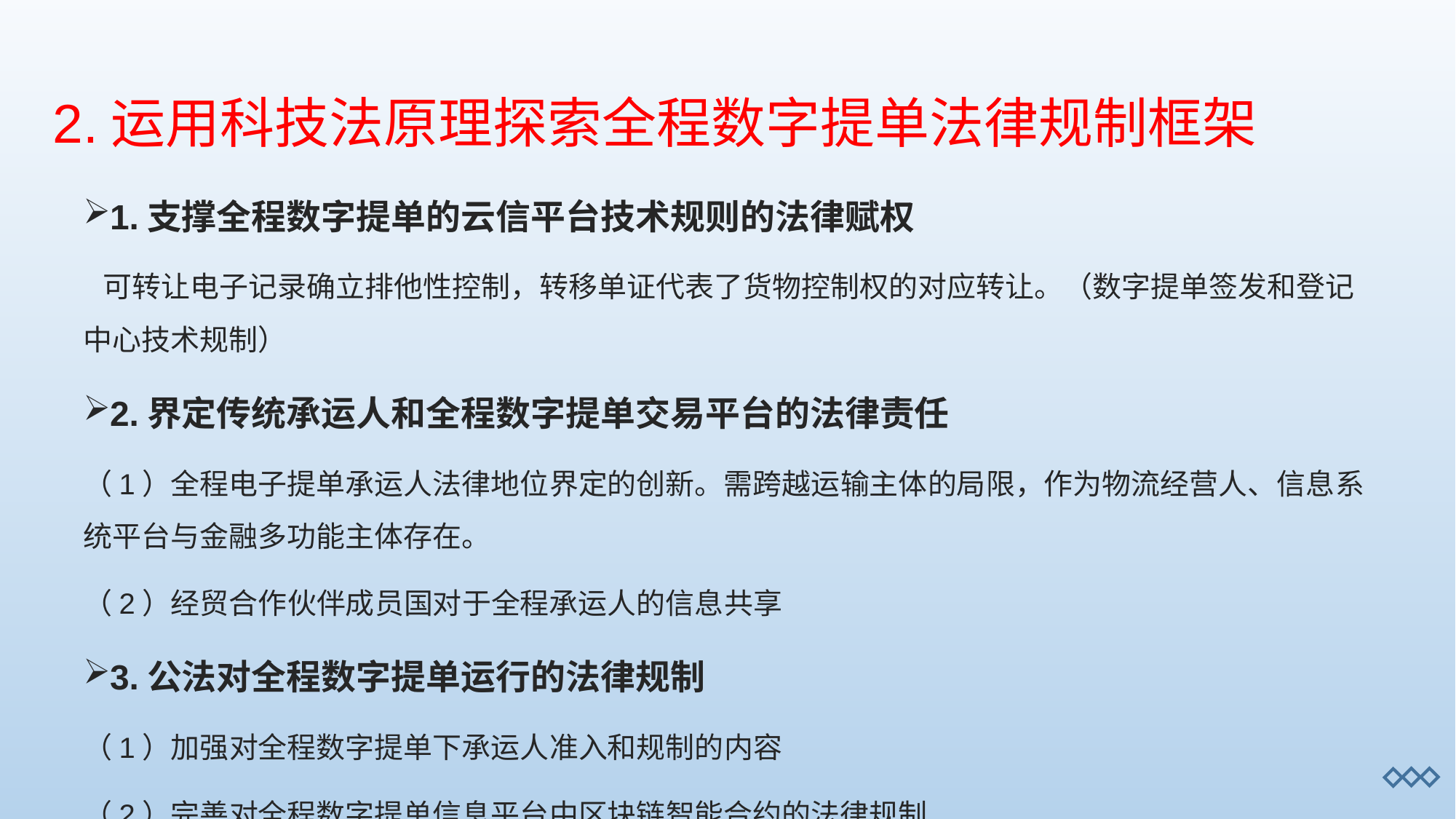

# 2.运用科技法原理探索全程数字提单法律规制框架
1.支撑全程数字提单的云信平台技术规则的法律赋权
  可转让电子记录确立排他性控制，转移单证代表了货物控制权的对应转让。（数字提单签发和登记中心技术规制）
2.界定传统承运人和全程数字提单交易平台的法律责任
（1）全程电子提单承运人法律地位界定的创新。需跨越运输主体的局限，作为物流经营人、信息系统平台与金融多功能主体存在。
（2）经贸合作伙伴成员国对于全程承运人的信息共享
3.公法对全程数字提单运行的法律规制
（1）加强对全程数字提单下承运人准入和规制的内容
（2）完善对全程数字提单信息平台中区块链智能合约的法律规制